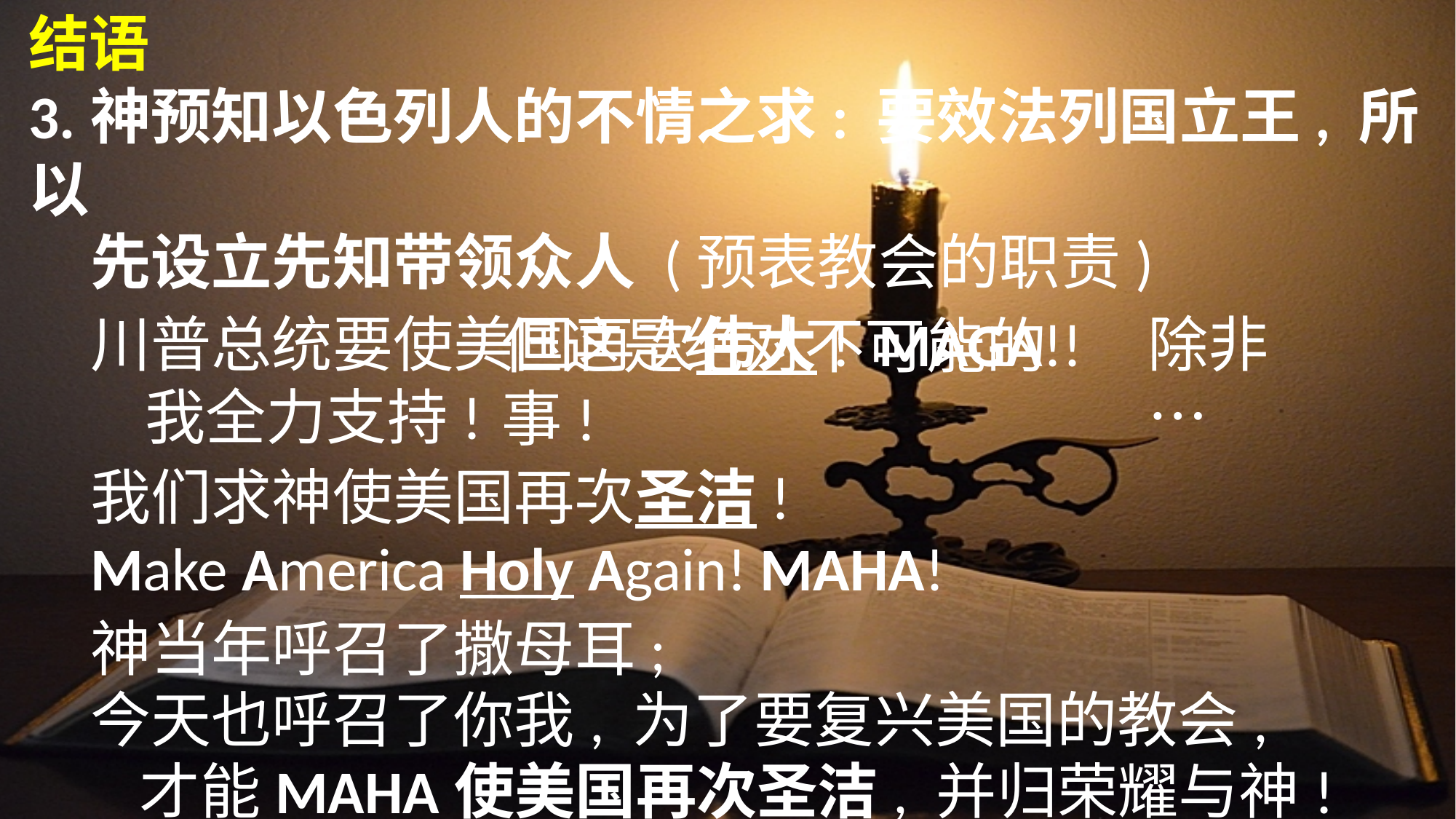

结语
3.	神预知以色列人的不情之求: 要效法列国立王, 所以
	先设立先知带领众人 (预表教会的职责)
	川普总统要使美国再次伟大!  MAGA!!
	我全力支持!
	我们求神使美国再次圣洁!
	Make America Holy Again! MAHA!
	神当年呼召了撒母耳;
	今天也呼召了你我, 为了要复兴美国的教会,
才能MAHA使美国再次圣洁, 并归荣耀与神!
	我们应当如何回应?
除非…
但这是绝对不可能的事!